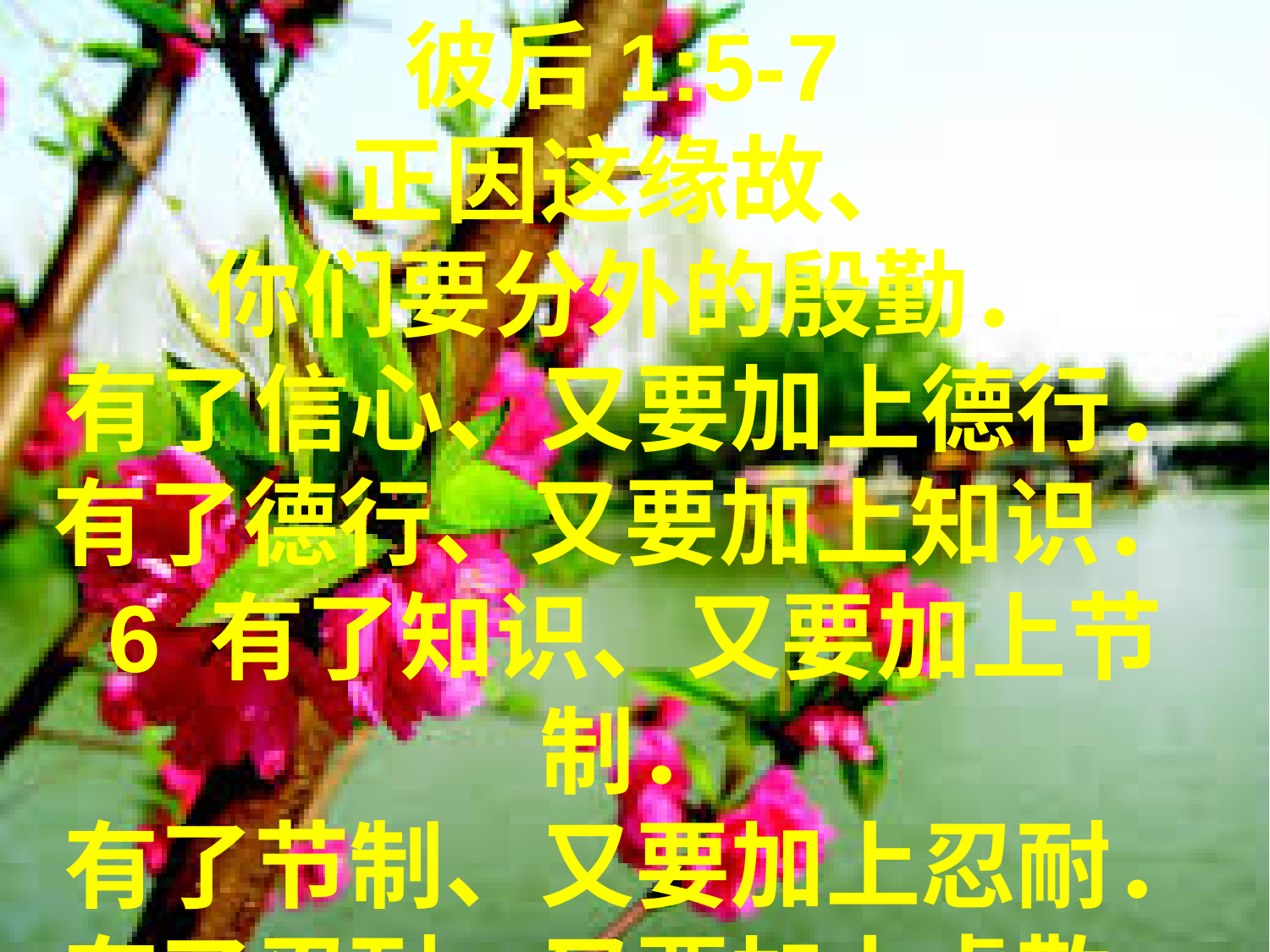

彼后1:5-7
正因这缘故、
你们要分外的殷勤．
有了信心、又要加上德行．
有了德行、又要加上知识．
6 有了知识、又要加上节制．
有了节制、又要加上忍耐．
有了忍耐、又要加上虔敬．